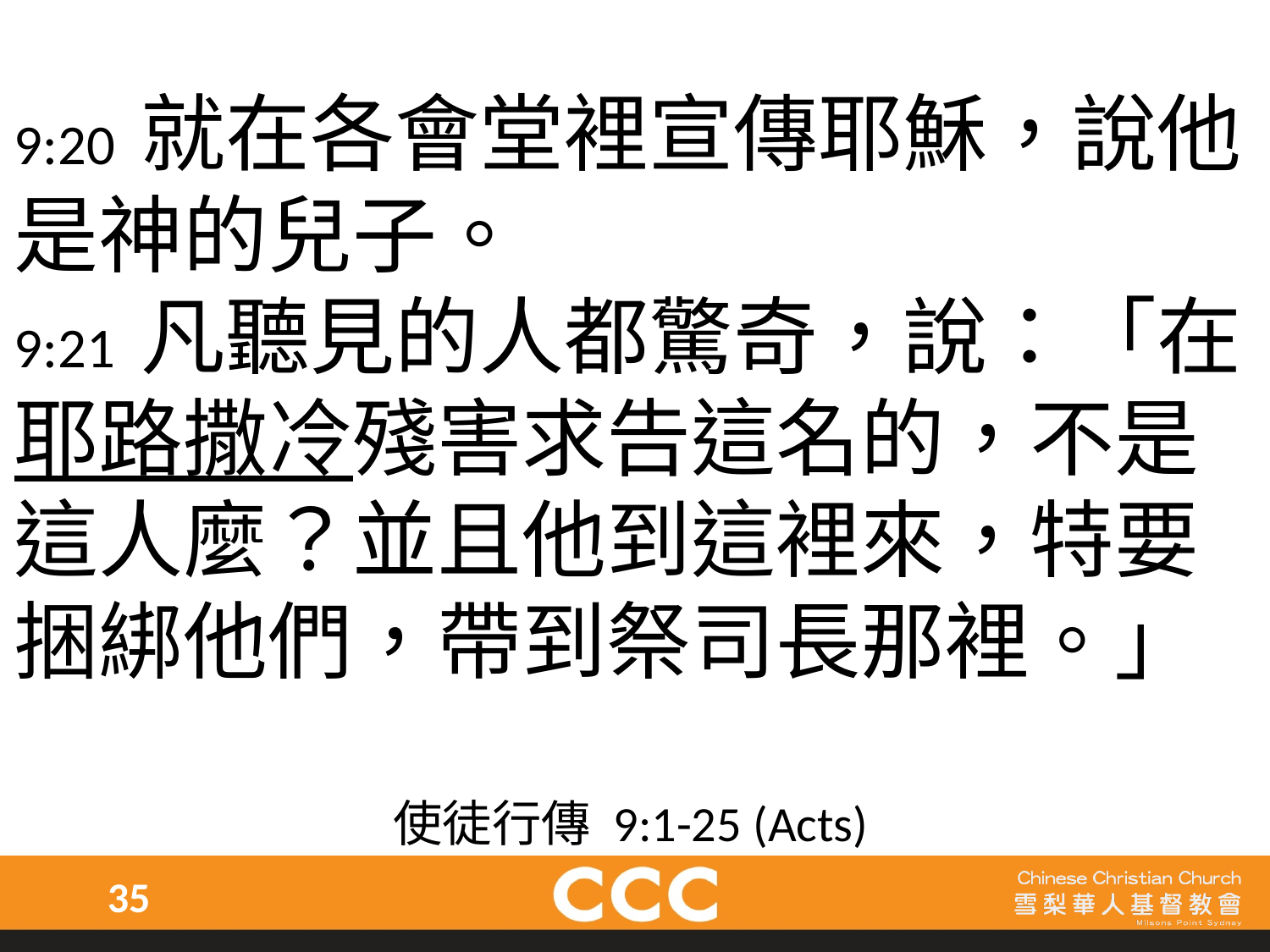

9:20 就在各會堂裡宣傳耶穌，說他是神的兒子。
9:21 凡聽見的人都驚奇，說：「在耶路撒冷殘害求告這名的，不是這人麼？並且他到這裡來，特要捆綁他們，帶到祭司長那裡。」

使徒行傳 9:1-25 (Acts)
35